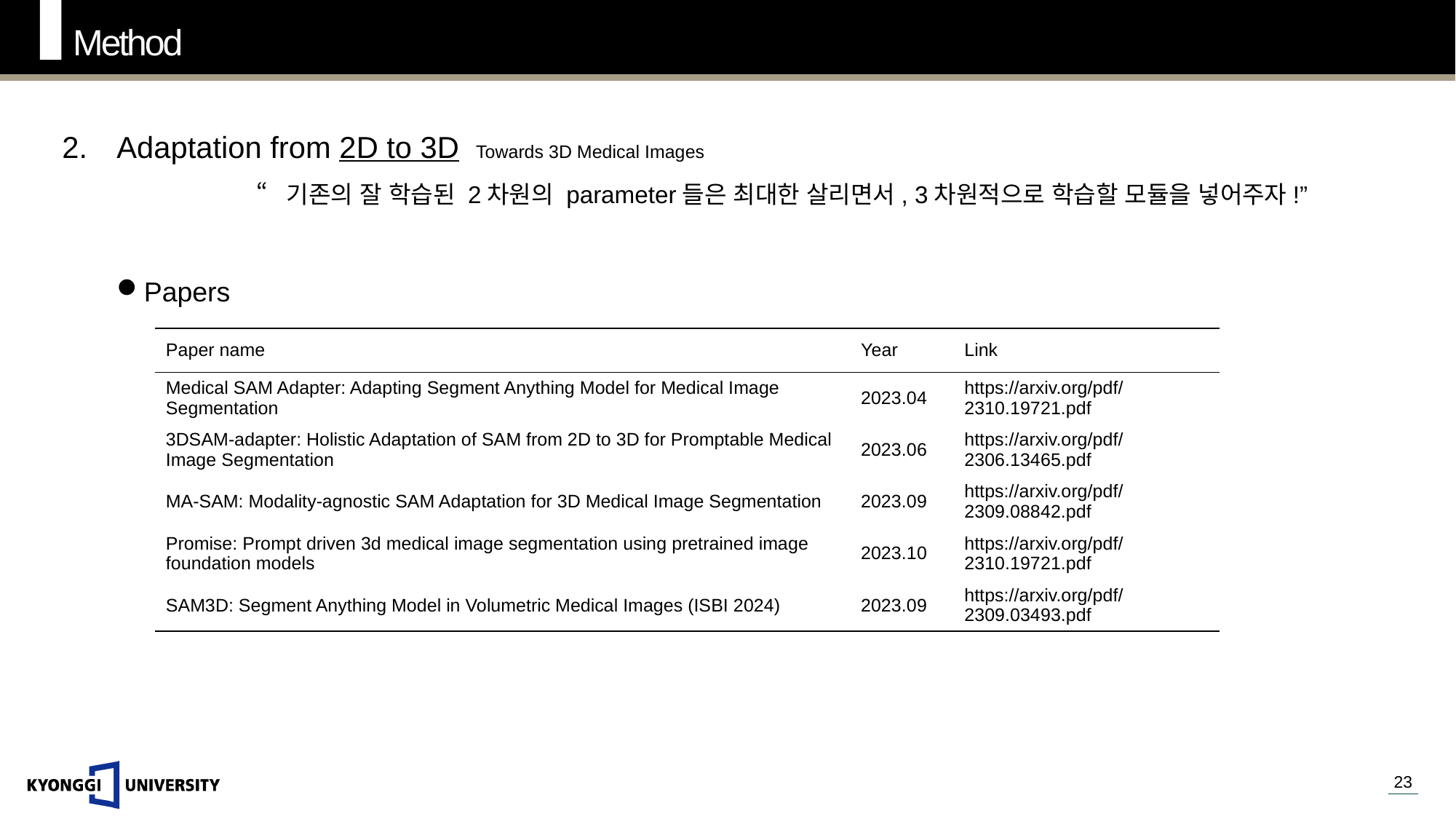

Method
Adaptation from 2D to 3D  Towards 3D Medical Images
“기존의 잘 학습된 2차원의 parameter들은 최대한 살리면서, 3차원적으로 학습할 모듈을 넣어주자!”

Papers

| Paper name | Year | Link |
| --- | --- | --- |
| Medical SAM Adapter: Adapting Segment Anything Model for Medical Image Segmentation | 2023.04 | https://arxiv.org/pdf/2310.19721.pdf |
| 3DSAM-adapter: Holistic Adaptation of SAM from 2D to 3D for Promptable Medical Image Segmentation | 2023.06 | https://arxiv.org/pdf/2306.13465.pdf |
| MA-SAM: Modality-agnostic SAM Adaptation for 3D Medical Image Segmentation | 2023.09 | https://arxiv.org/pdf/2309.08842.pdf |
| Promise: Prompt driven 3d medical image segmentation using pretrained image foundation models | 2023.10 | https://arxiv.org/pdf/2310.19721.pdf |
| SAM3D: Segment Anything Model in Volumetric Medical Images (ISBI 2024) | 2023.09 | https://arxiv.org/pdf/2309.03493.pdf |